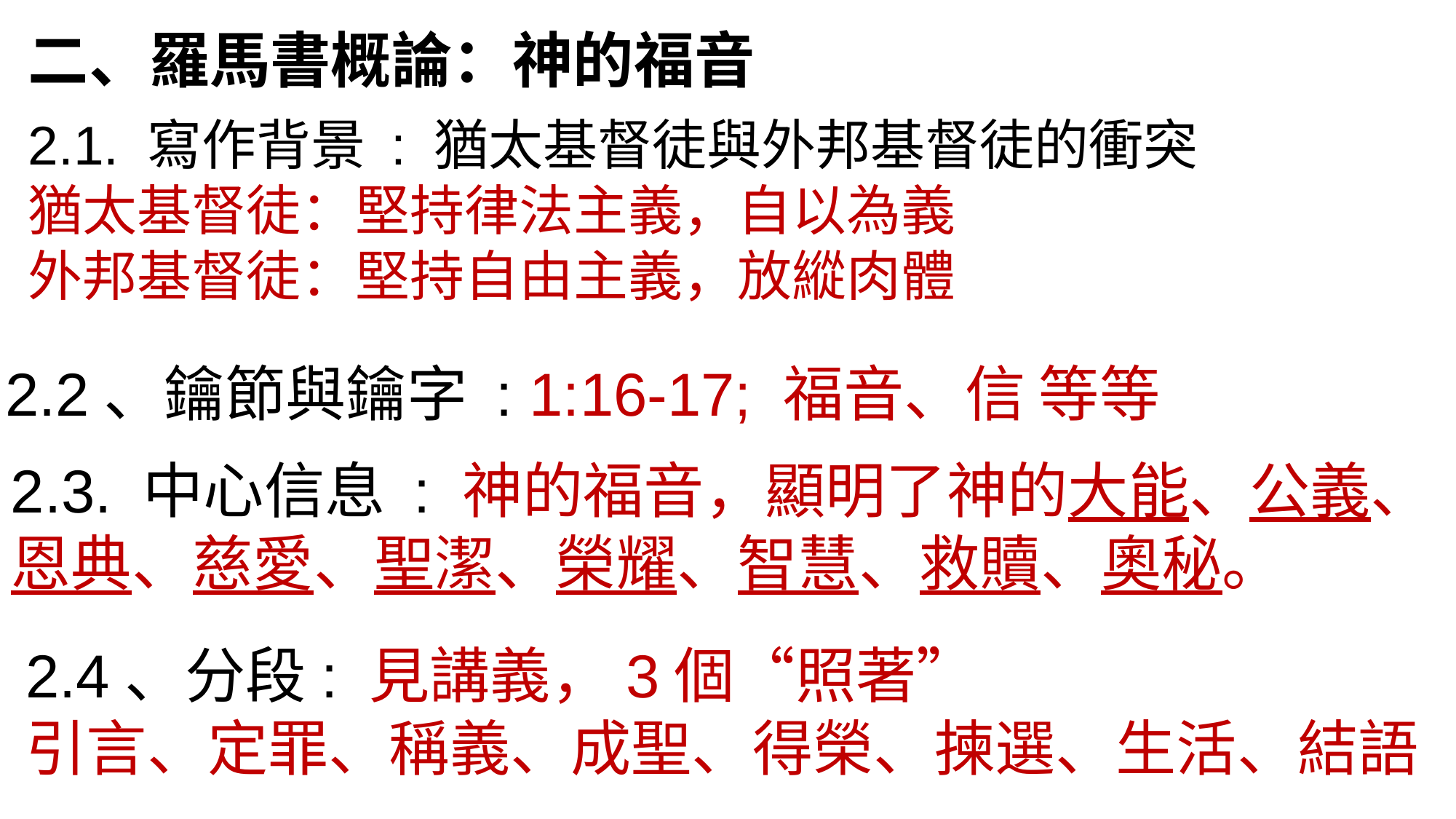

二、羅馬書概論：神的福音
2.1. 寫作背景 : 猶太基督徒與外邦基督徒的衝突
猶太基督徒：堅持律法主義，自以為義
外邦基督徒：堅持自由主義，放縱肉體
2.2、鑰節與鑰字 : 1:16-17; 福音、信 等等
2.3. 中心信息 : 神的福音，顯明了神的大能、公義、恩典、慈愛、聖潔、榮耀、智慧、救贖、奧秘。
2.4、分段: 見講義，3個“照著”
引言、定罪、稱義、成聖、得榮、揀選、生活、結語